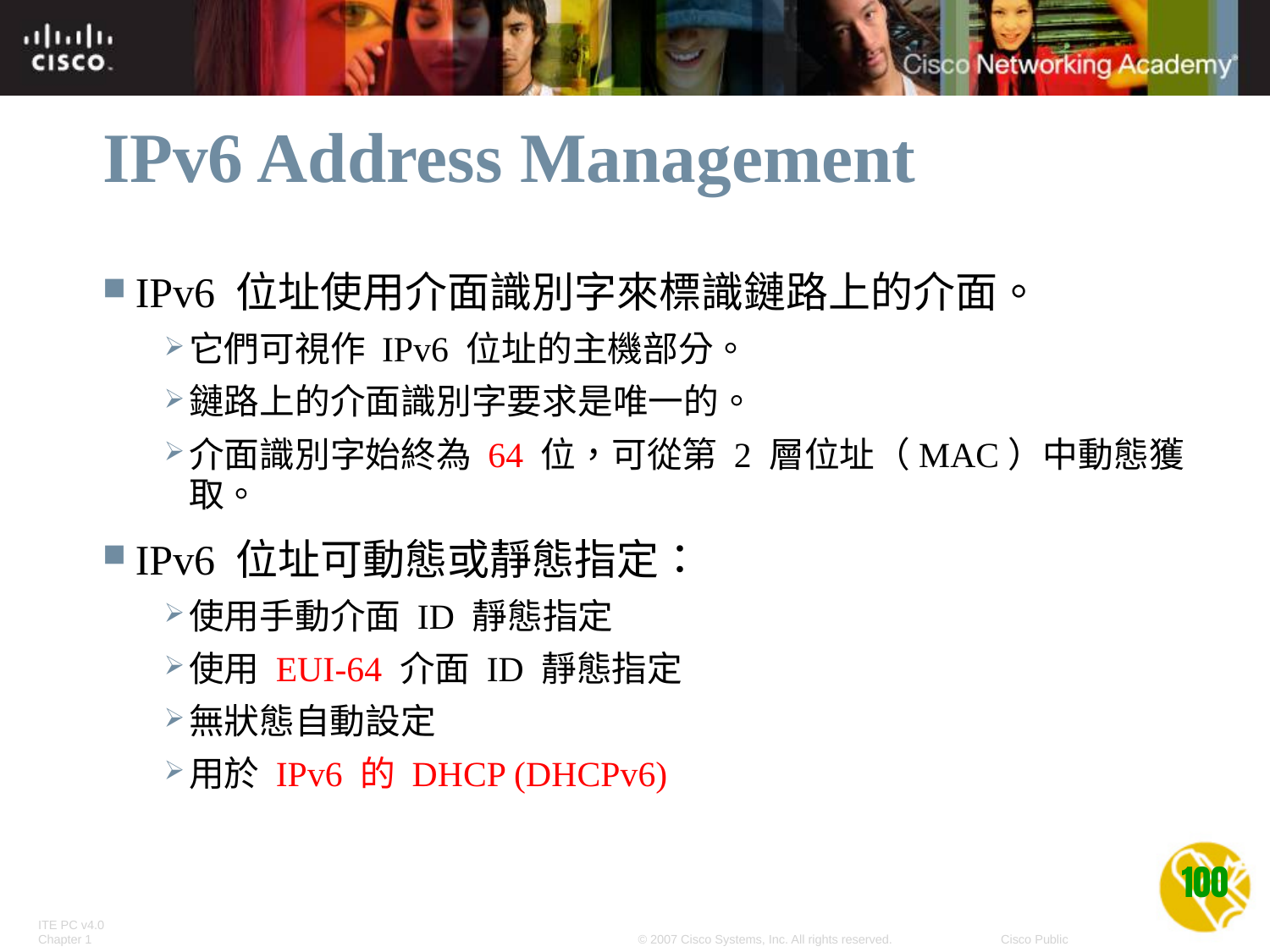

# IPv6 Address Management
IPv6 位址使用介面識別字來標識鏈路上的介面。
它們可視作 IPv6 位址的主機部分。
鏈路上的介面識別字要求是唯一的。
介面識別字始終為 64 位，可從第 2 層位址（MAC）中動態獲取。
IPv6 位址可動態或靜態指定：
使用手動介面 ID 靜態指定
使用 EUI-64 介面 ID 靜態指定
無狀態自動設定
用於 IPv6 的 DHCP (DHCPv6)